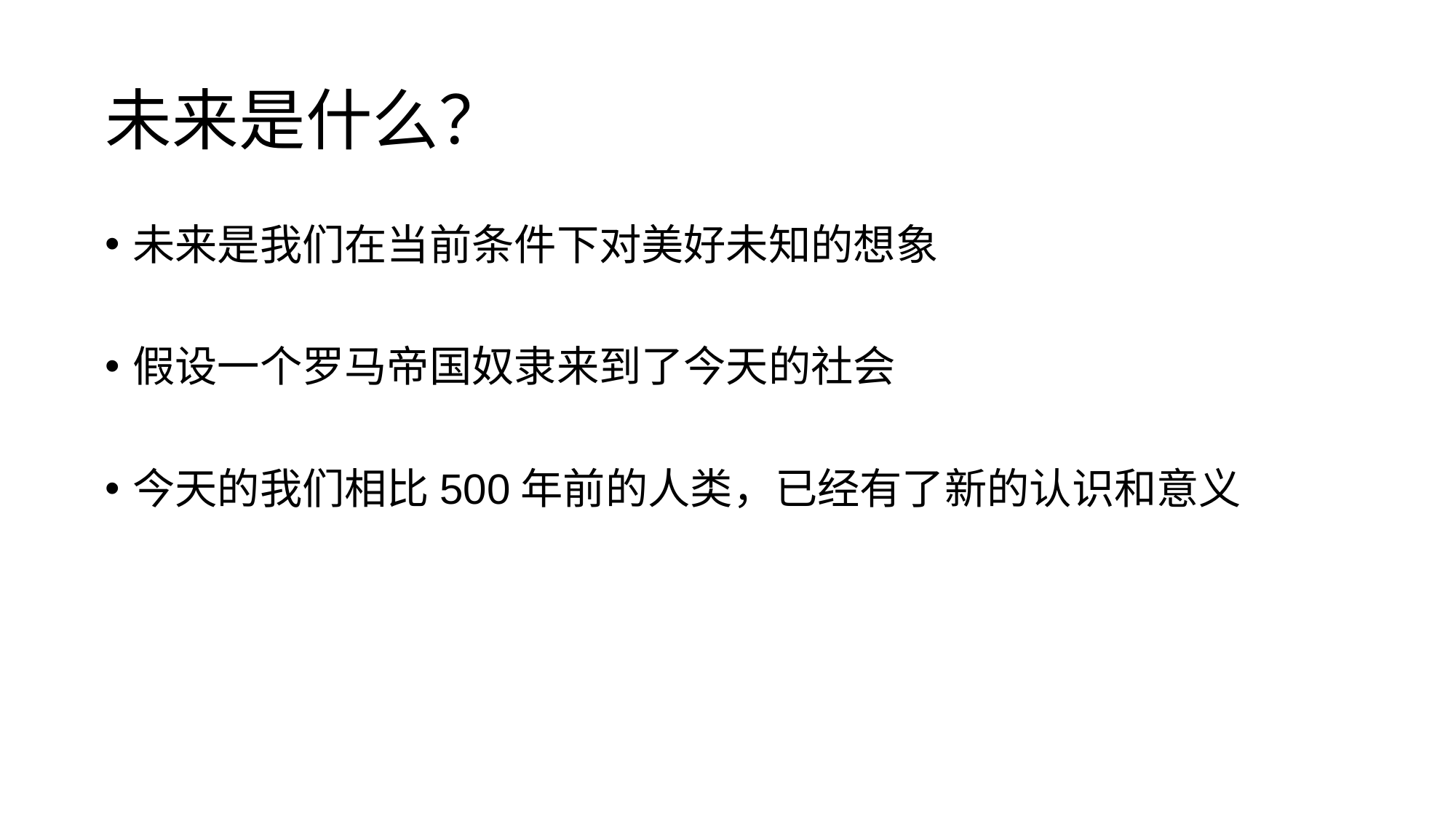

# 未来是什么？
未来是我们在当前条件下对美好未知的想象

假设一个罗马帝国奴隶来到了今天的社会

今天的我们相比500年前的人类，已经有了新的认识和意义